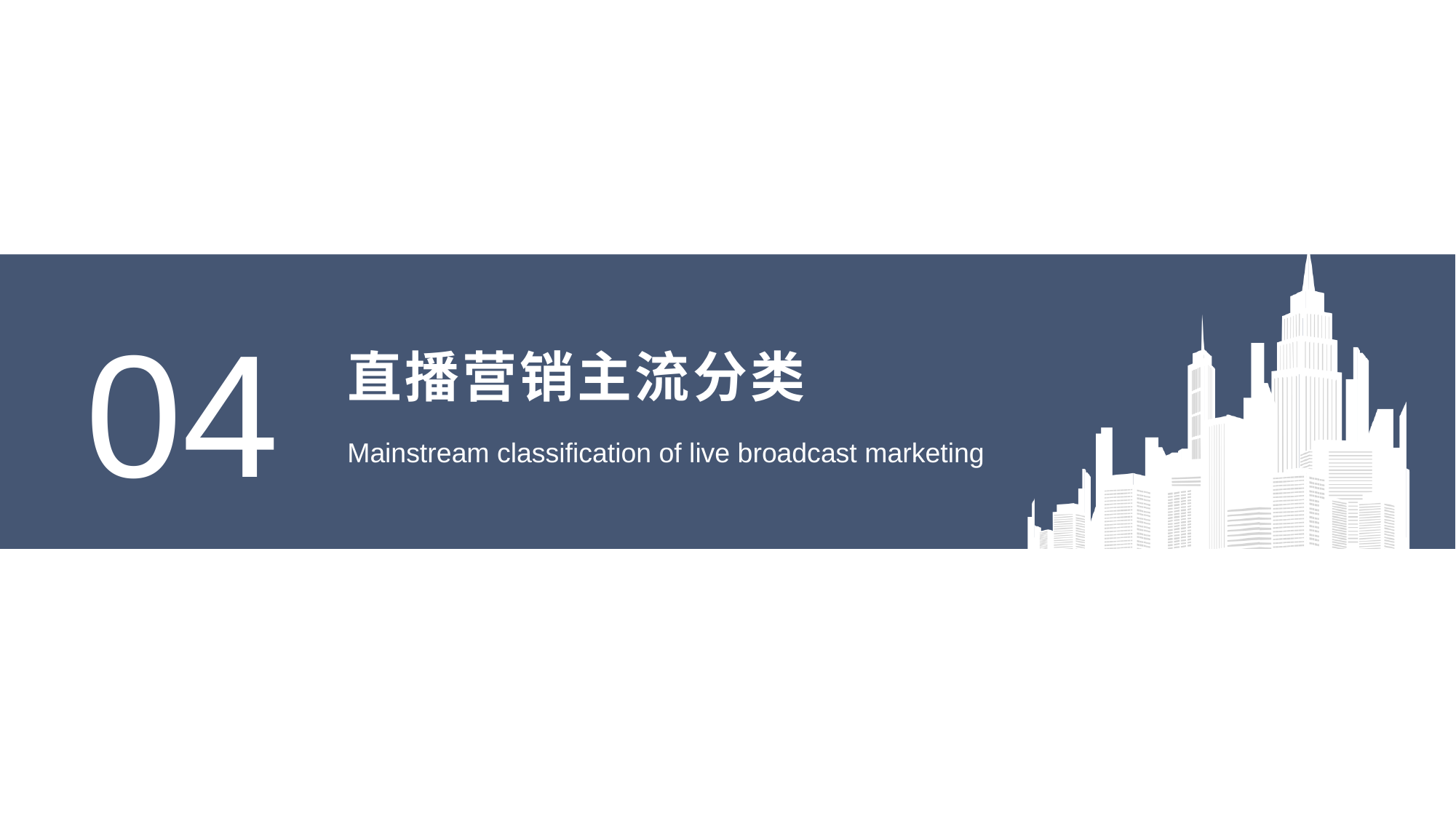

04
# 直播营销主流分类
Mainstream classification of live broadcast marketing